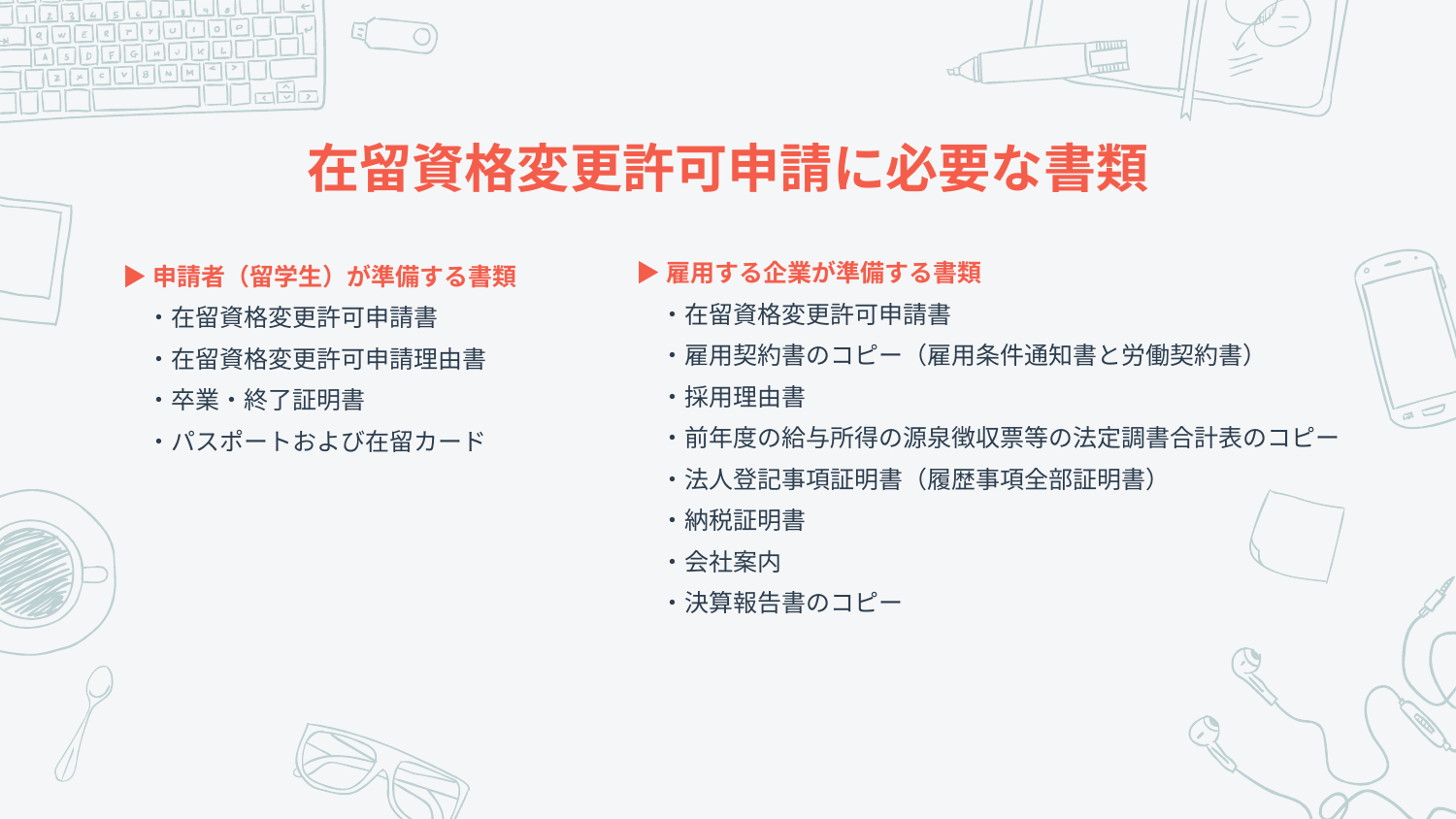

# 在留資格変更許可申請に必要な書類
▶雇用する企業が準備する書類
　・在留資格変更許可申請書
　・雇用契約書のコピー（雇用条件通知書と労働契約書）
　・採用理由書
　・前年度の給与所得の源泉徴収票等の法定調書合計表のコピー
　・法人登記事項証明書（履歴事項全部証明書）
　・納税証明書
　・会社案内
　・決算報告書のコピー
▶申請者（留学生）が準備する書類
　・在留資格変更許可申請書
　・在留資格変更許可申請理由書
　・卒業・終了証明書
　・パスポートおよび在留カード